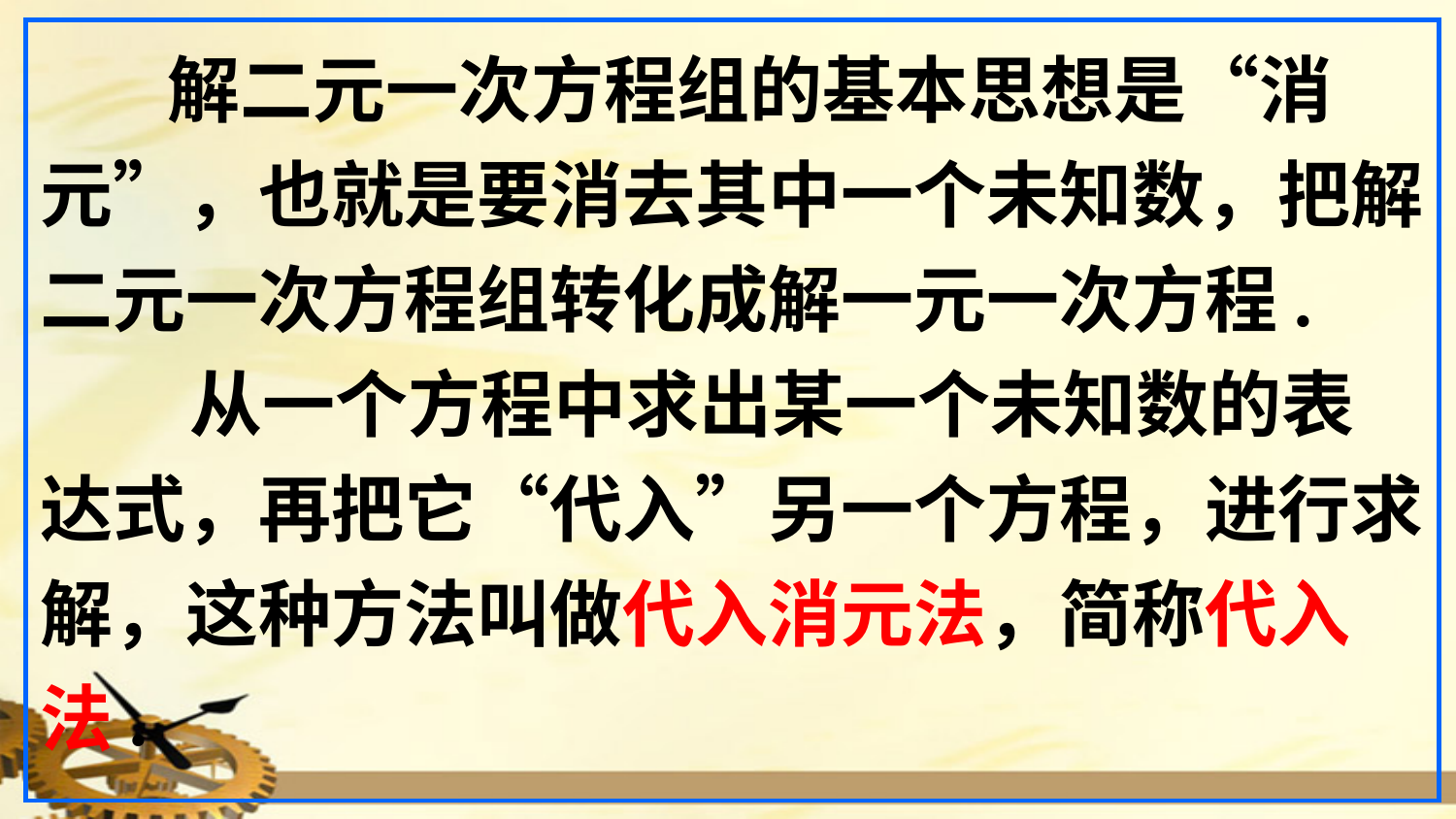

解二元一次方程组的基本思想是“消元”，也就是要消去其中一个未知数，把解二元一次方程组转化成解一元一次方程.
        从一个方程中求出某一个未知数的表达式，再把它“代入”另一个方程，进行求解，这种方法叫做代入消元法，简称代入法.